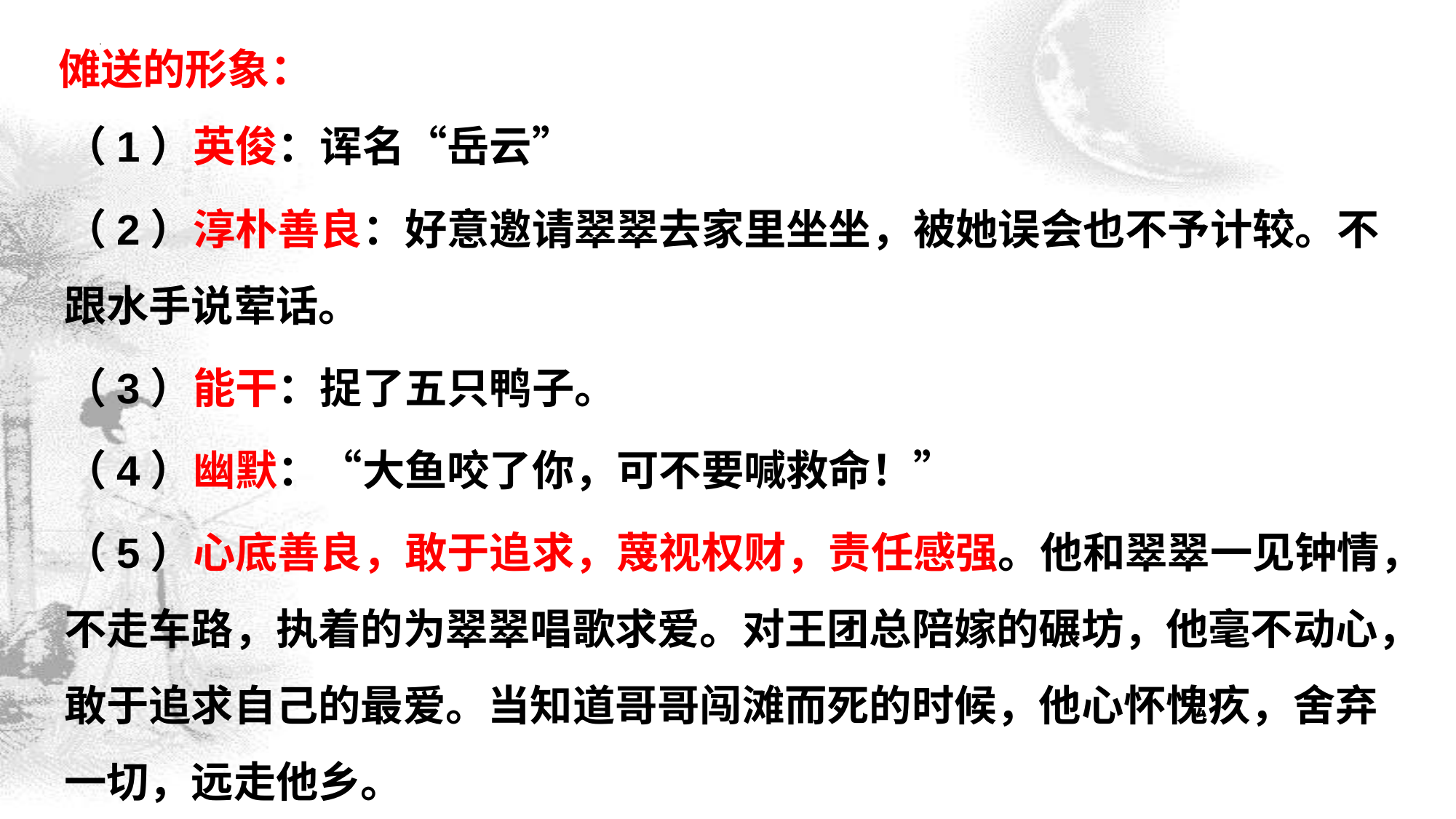

傩送的形象：
（1）英俊：诨名“岳云”
（2）淳朴善良：好意邀请翠翠去家里坐坐，被她误会也不予计较。不跟水手说荤话。
（3）能干：捉了五只鸭子。
（4）幽默：“大鱼咬了你，可不要喊救命！”
（5）心底善良，敢于追求，蔑视权财，责任感强。他和翠翠一见钟情，不走车路，执着的为翠翠唱歌求爱。对王团总陪嫁的碾坊，他毫不动心，敢于追求自己的最爱。当知道哥哥闯滩而死的时候，他心怀愧疚，舍弃一切，远走他乡。